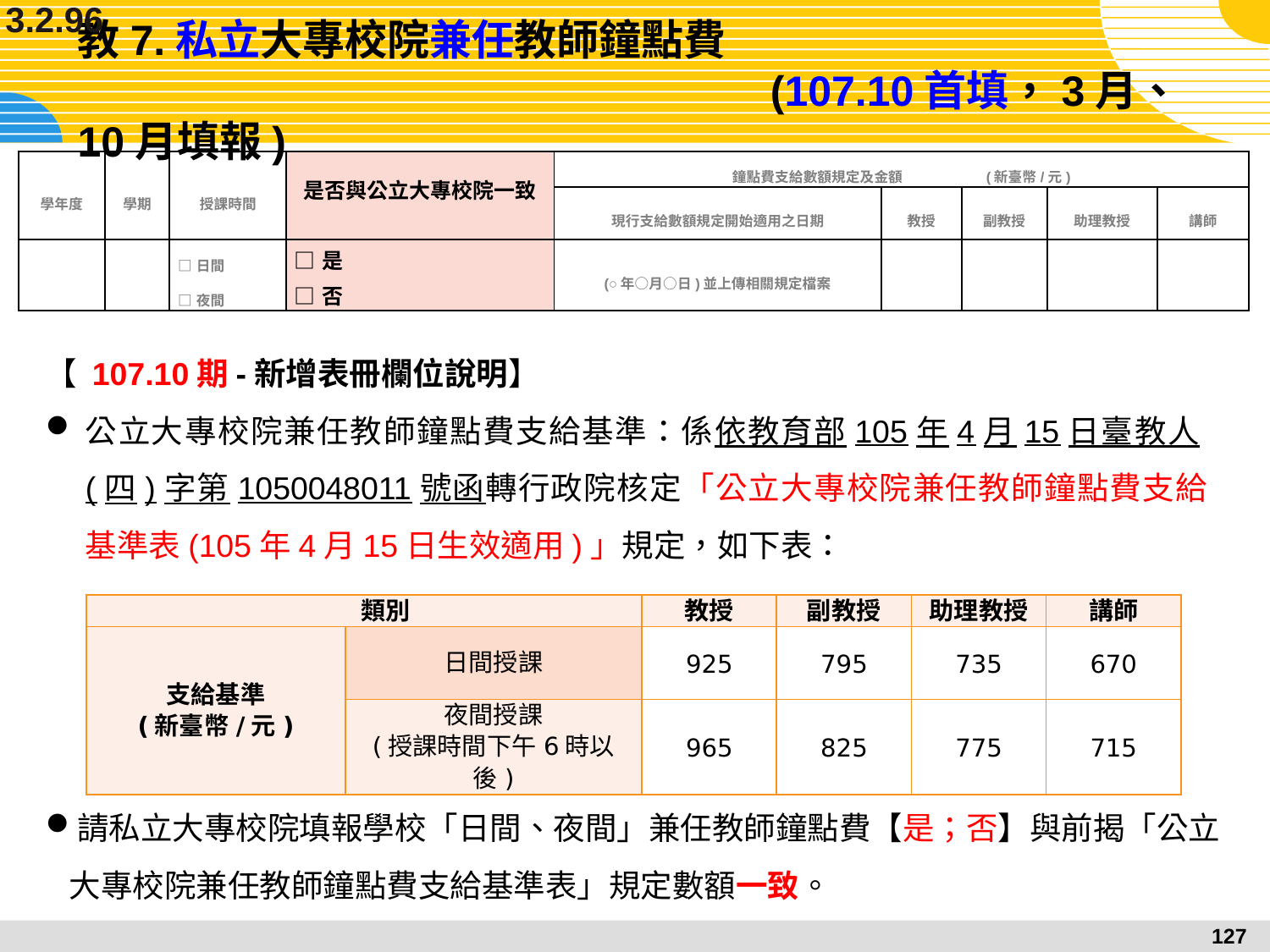

3.2.96
# 教7.私立大專校院兼任教師鐘點費								     (107.10首填，3月、10月填報)
| 學年度 | 學期 | 授課時間 | 是否與公立大專校院一致 | 鐘點費支給數額規定及金額 (新臺幣/元) |  |  |  |  |
| --- | --- | --- | --- | --- | --- | --- | --- | --- |
|  |  |  |  | 現行支給數額規定開始適用之日期 | 教授 | 副教授 | 助理教授 | 講師 |
|  |  | □日間 □夜間 | □是 □否 | (○年○月○日)並上傳相關規定檔案 |  |  |  |  |
【 107.10期-新增表冊欄位說明】
公立大專校院兼任教師鐘點費支給基準：係依教育部105年4月15日臺教人(四)字第1050048011號函轉行政院核定「公立大專校院兼任教師鐘點費支給基準表(105年4月15日生效適用)」規定，如下表：
| 類別 |  | 教授 | 副教授 | 助理教授 | 講師 |
| --- | --- | --- | --- | --- | --- |
| 支給基準 (新臺幣/元) | 日間授課 | 925 | 795 | 735 | 670 |
|  | 夜間授課 (授課時間下午6時以後) | 965 | 825 | 775 | 715 |
請私立大專校院填報學校「日間、夜間」兼任教師鐘點費【是；否】與前揭「公立大專校院兼任教師鐘點費支給基準表」規定數額一致。